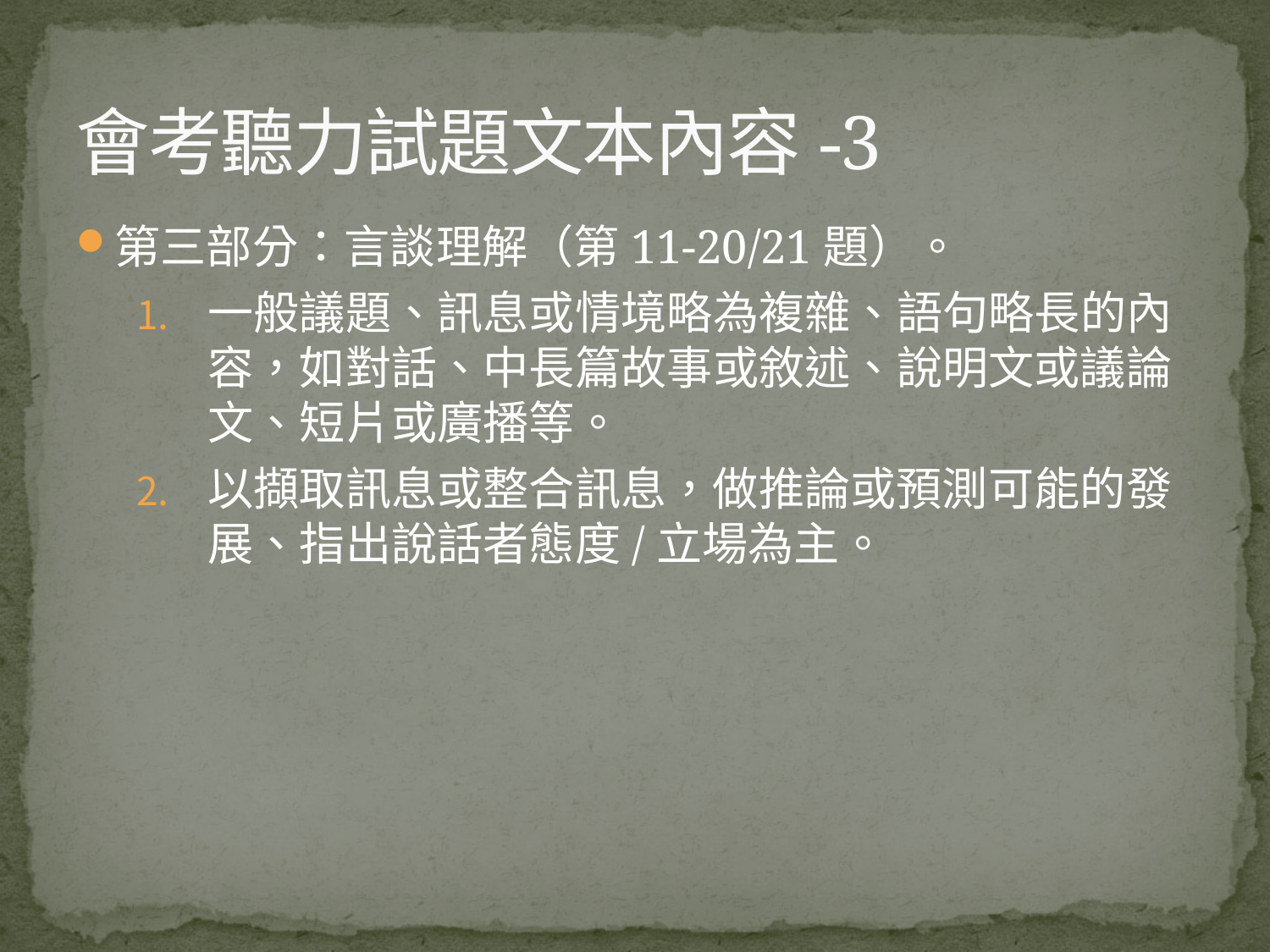

# 會考聽力試題文本內容-3
第三部分：言談理解（第11-20/21題）。
一般議題、訊息或情境略為複雜、語句略長的內容，如對話、中長篇故事或敘述、說明文或議論文、短片或廣播等。
以擷取訊息或整合訊息，做推論或預測可能的發展、指出說話者態度/立場為主。